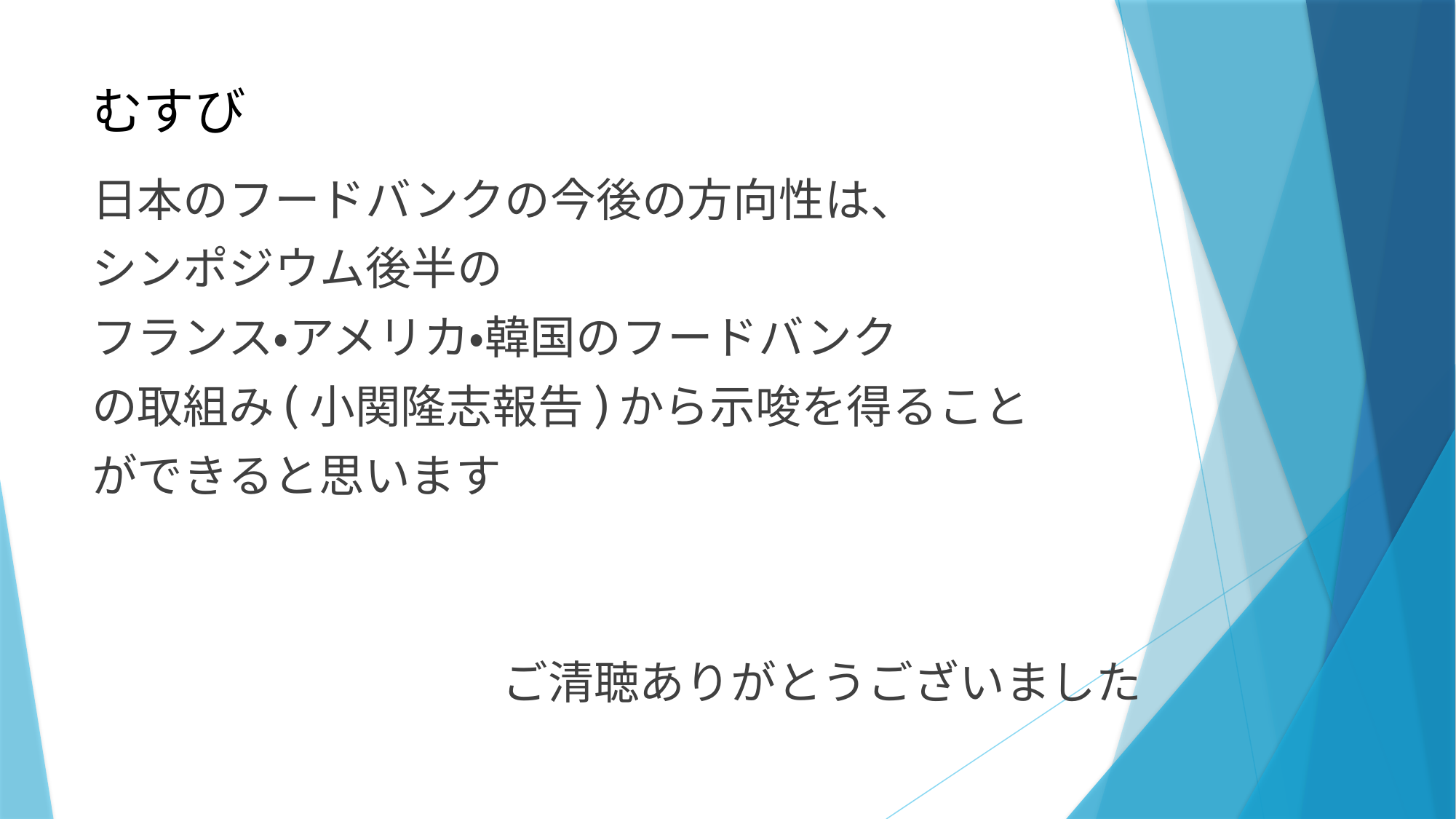

# むすび
日本のフードバンクの今後の方向性は、
シンポジウム後半の
フランス・アメリカ・韓国のフードバンク
の取組み(小関隆志報告)から示唆を得ること
ができると思います

　　　　　　　　　ご清聴ありがとうございました